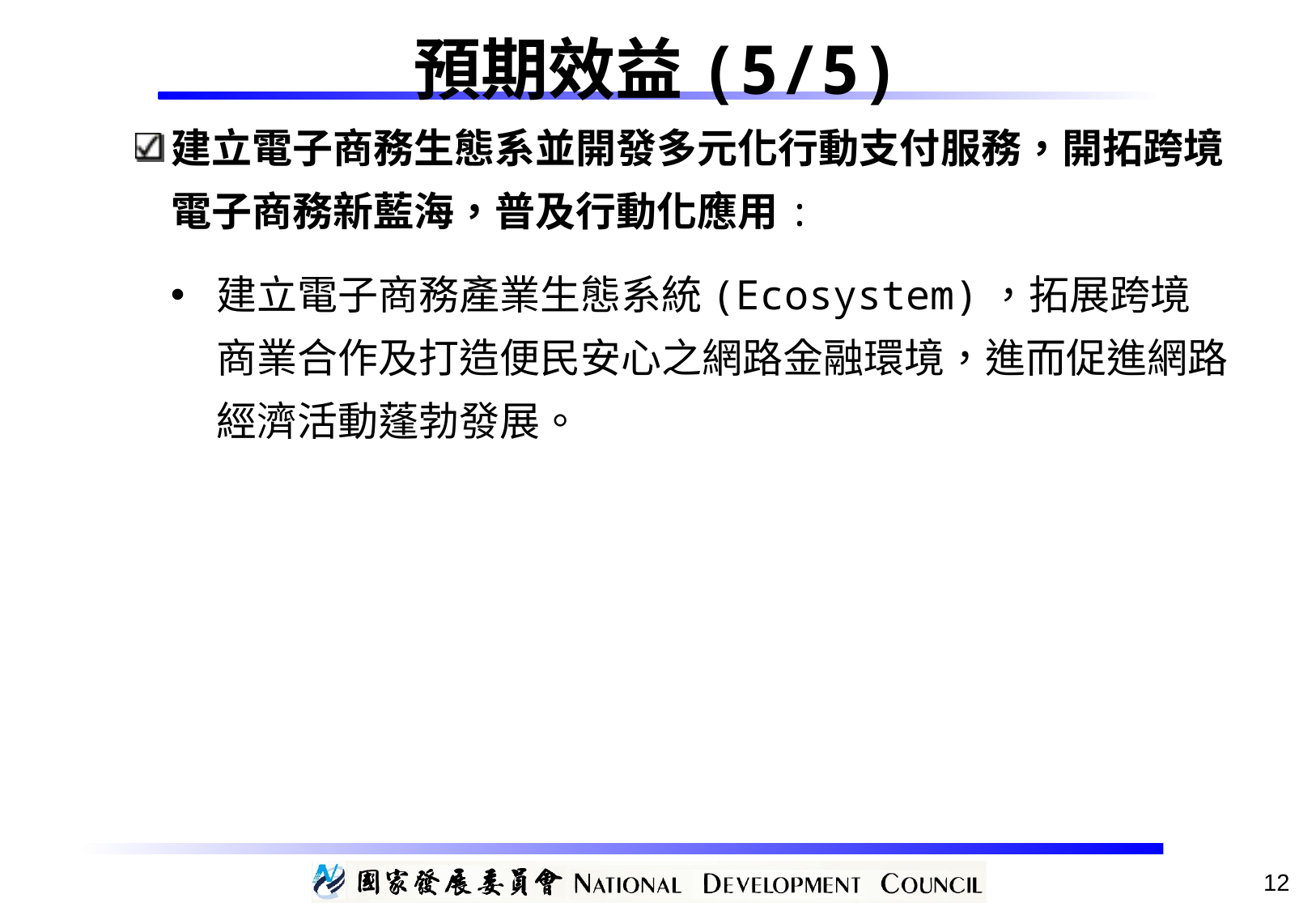

# 預期效益(5/5)
建立電子商務生態系並開發多元化行動支付服務，開拓跨境電子商務新藍海，普及行動化應用:
建立電子商務產業生態系統(Ecosystem)，拓展跨境商業合作及打造便民安心之網路金融環境，進而促進網路經濟活動蓬勃發展。
12